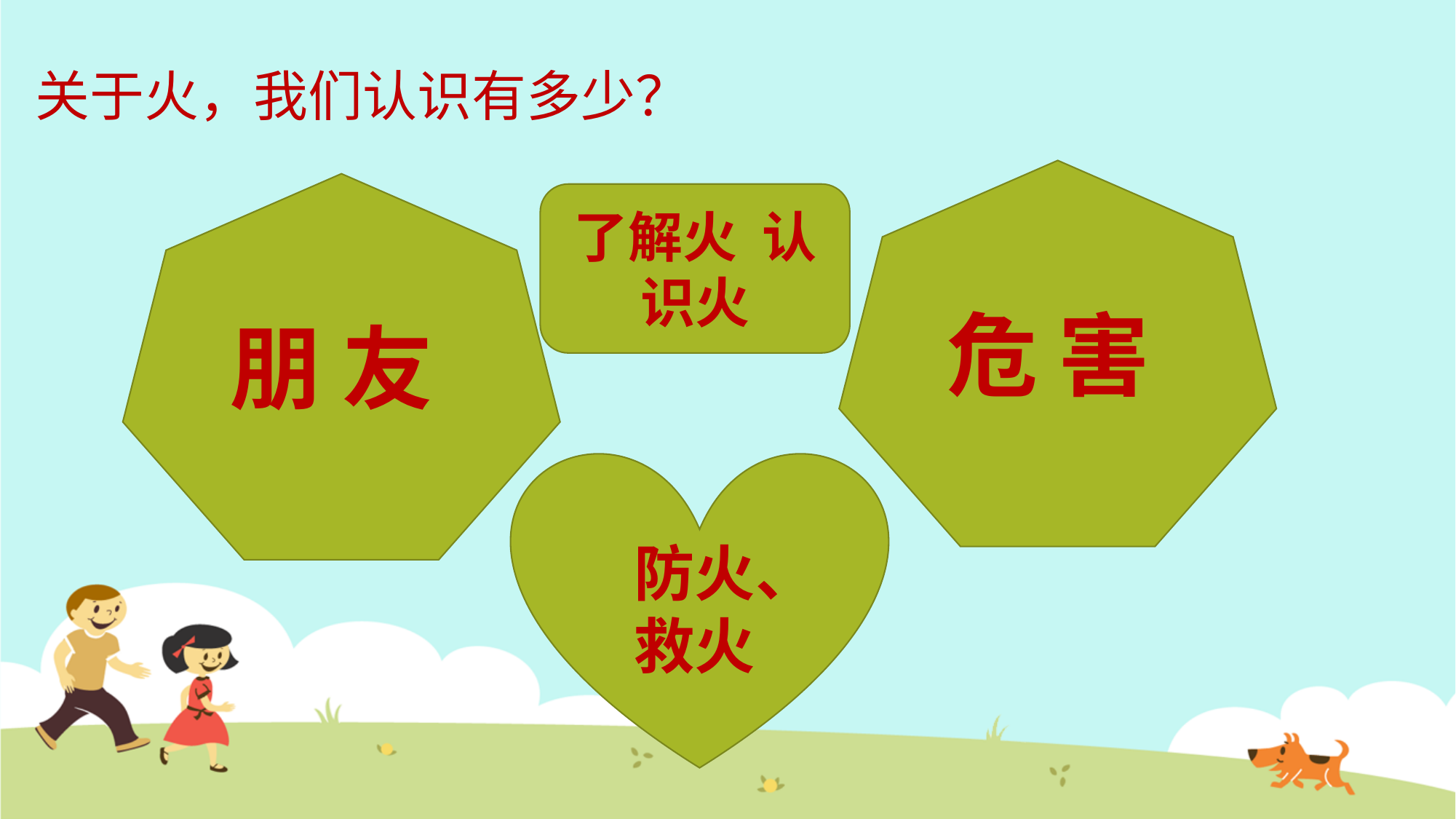

# 关于火，我们认识有多少？

了解火  认识火
危 害
朋 友

防火、
救火